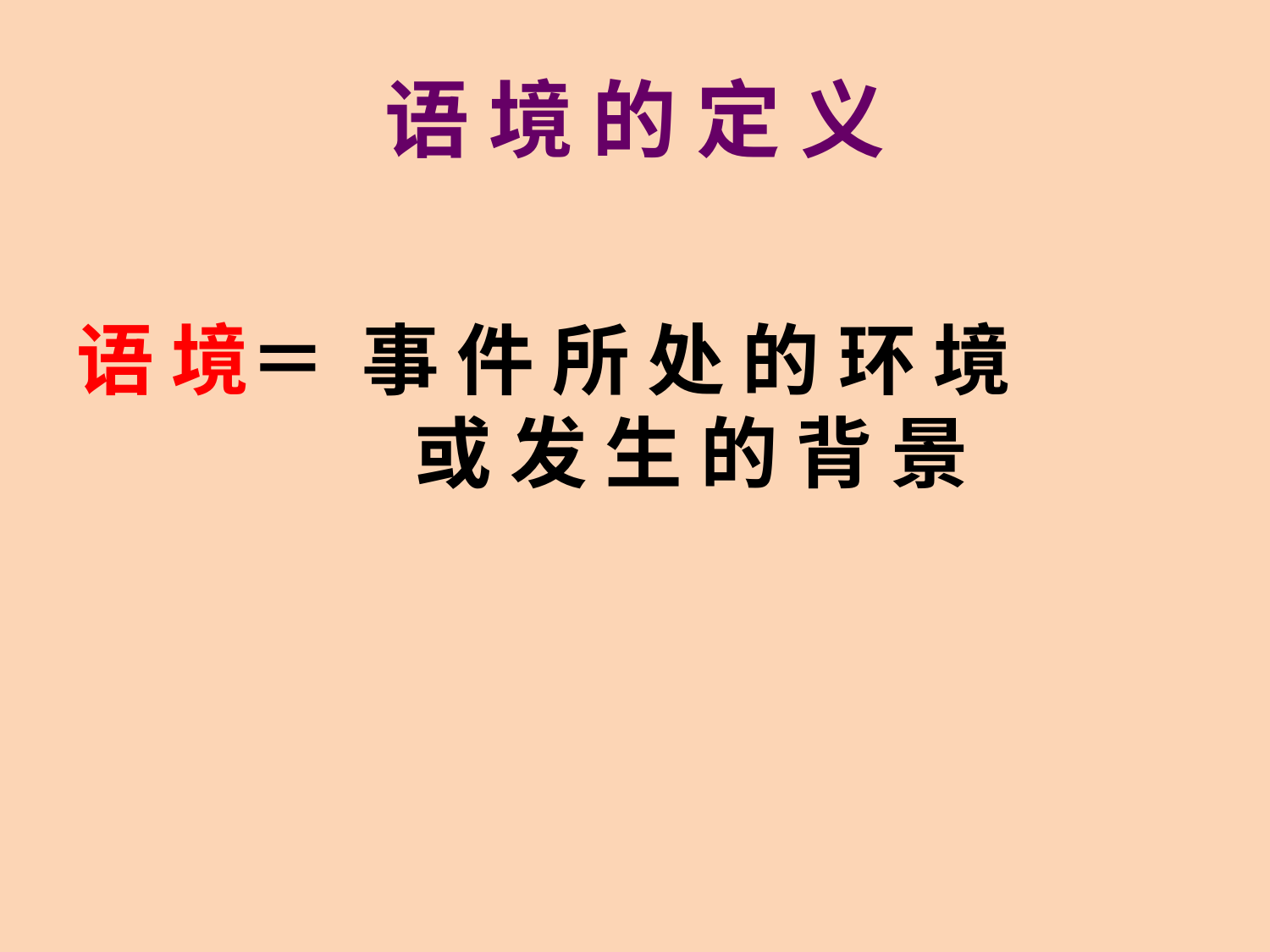

# 语 境 的 定 义

语 境＝  事 件 所 处 的 环 境 				或 发 生 的 背 景